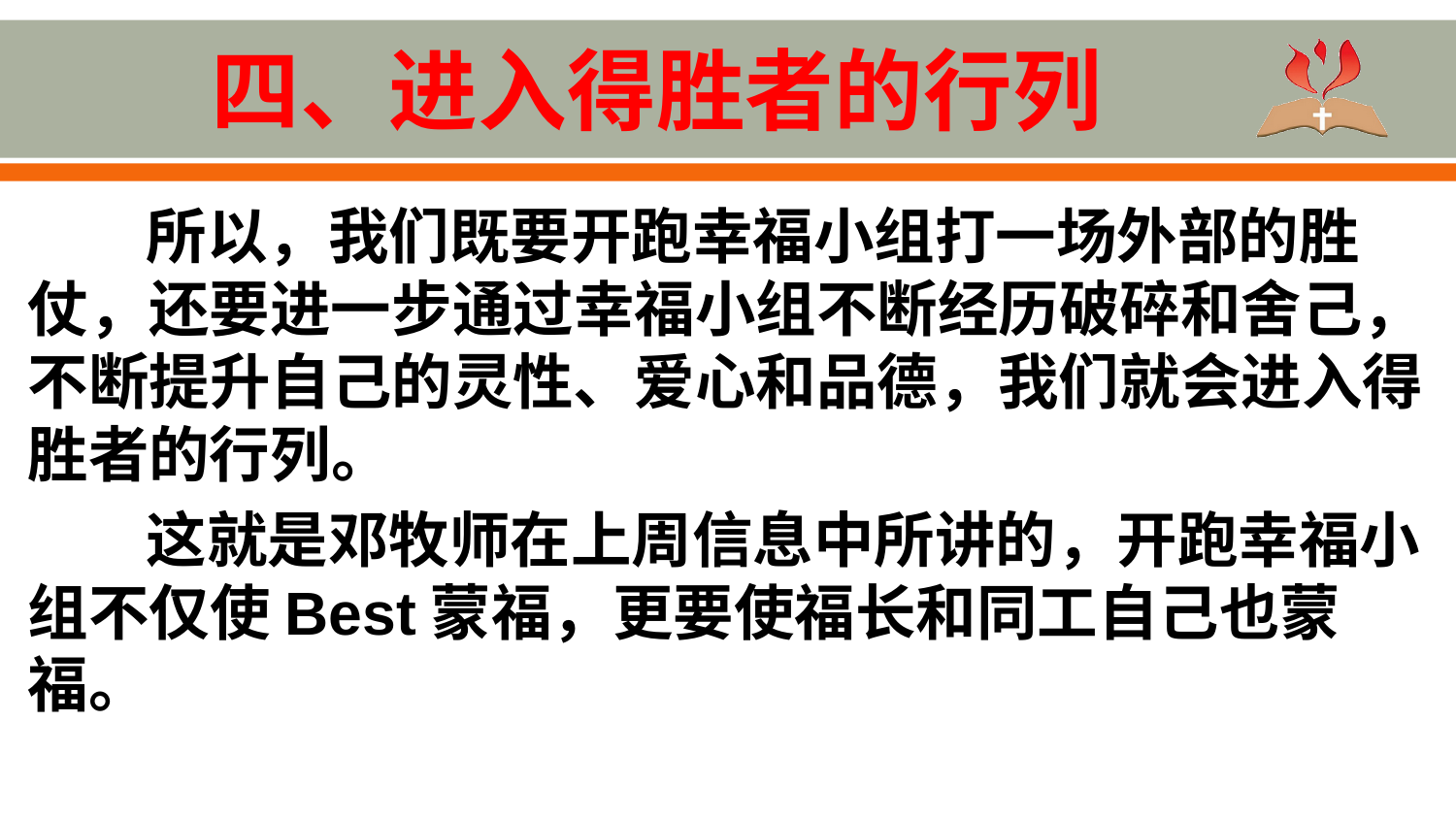

# 四、进入得胜者的行列
所以，我们既要开跑幸福小组打一场外部的胜仗，还要进一步通过幸福小组不断经历破碎和舍己，不断提升自己的灵性、爱心和品德，我们就会进入得胜者的行列。
这就是邓牧师在上周信息中所讲的，开跑幸福小组不仅使Best蒙福，更要使福长和同工自己也蒙福。

44